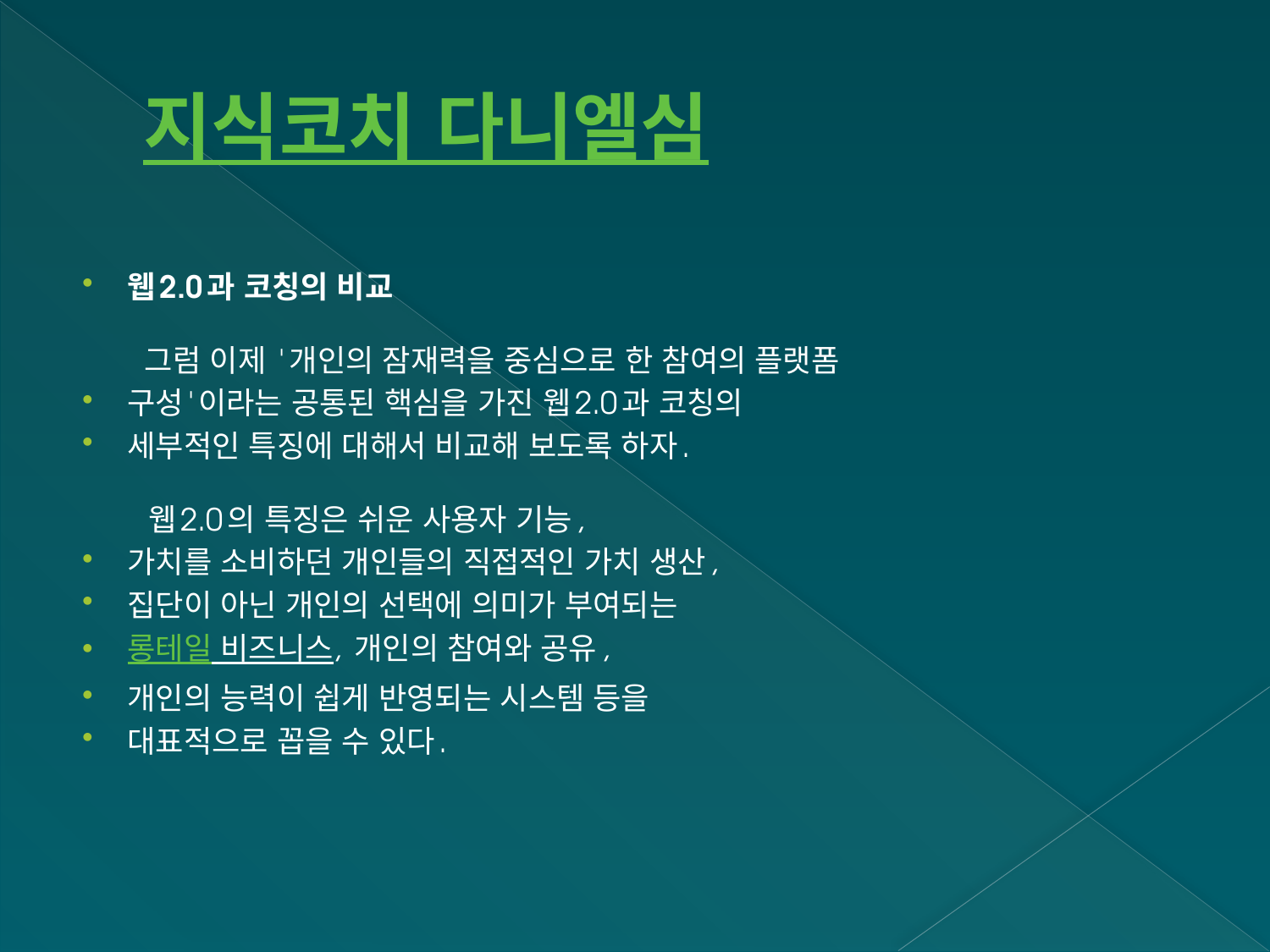

# 지식코치 다니엘심
웹2.0과 코칭의 비교
  그럼 이제 '개인의 잠재력을 중심으로 한 참여의 플랫폼
구성'이라는 공통된 핵심을 가진 웹2.0과 코칭의
세부적인 특징에 대해서 비교해 보도록 하자.
  웹2.0의 특징은 쉬운 사용자 기능,
가치를 소비하던 개인들의 직접적인 가치 생산,
집단이 아닌 개인의 선택에 의미가 부여되는
롱테일 비즈니스, 개인의 참여와 공유,
개인의 능력이 쉽게 반영되는 시스템 등을
대표적으로 꼽을 수 있다.